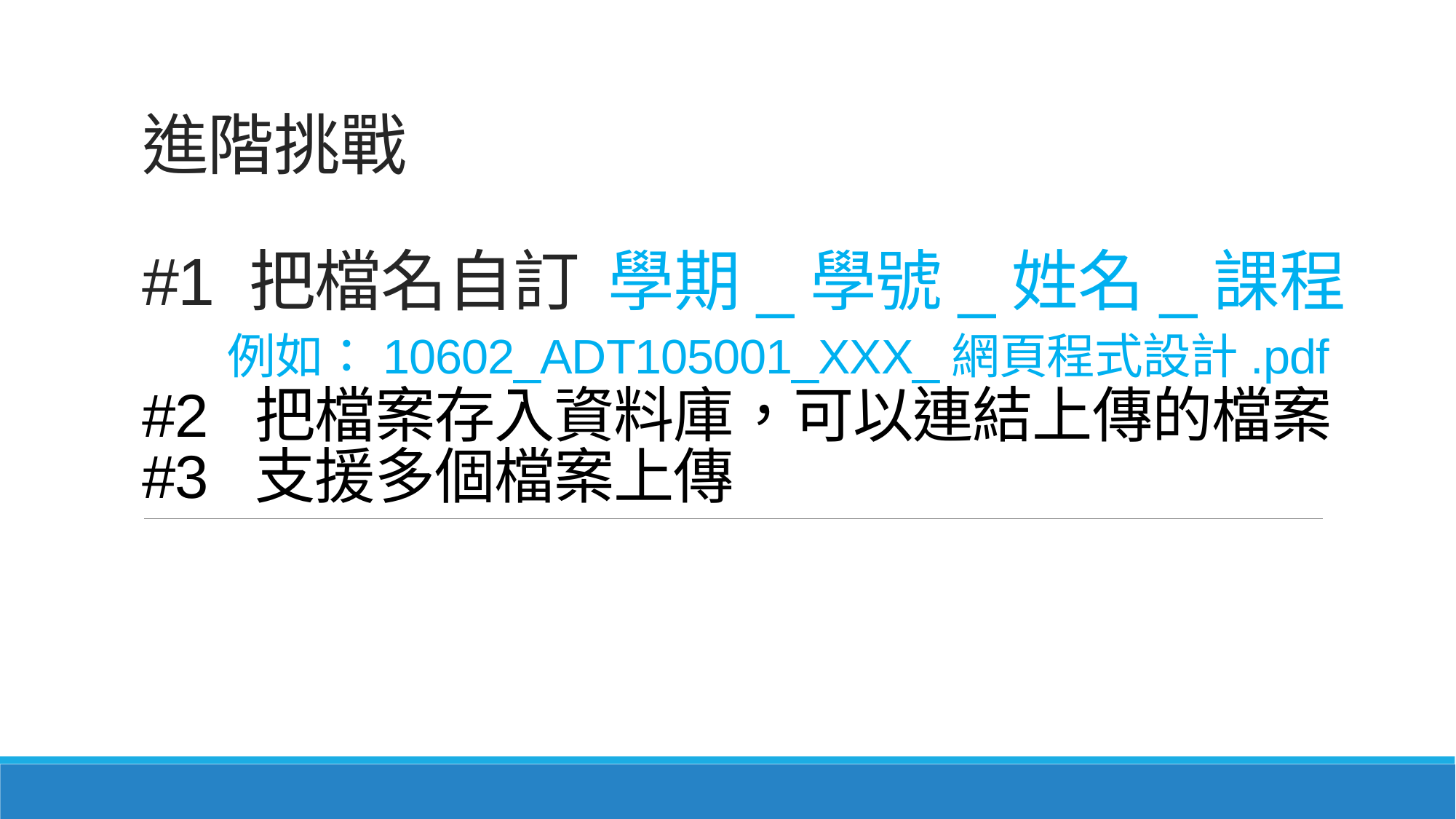

# 進階挑戰 #1 把檔名自訂  學期_學號_姓名_課程 例如：10602_ADT105001_XXX_網頁程式設計.pdf #2  把檔案存入資料庫，可以連結上傳的檔案 #3  支援多個檔案上傳